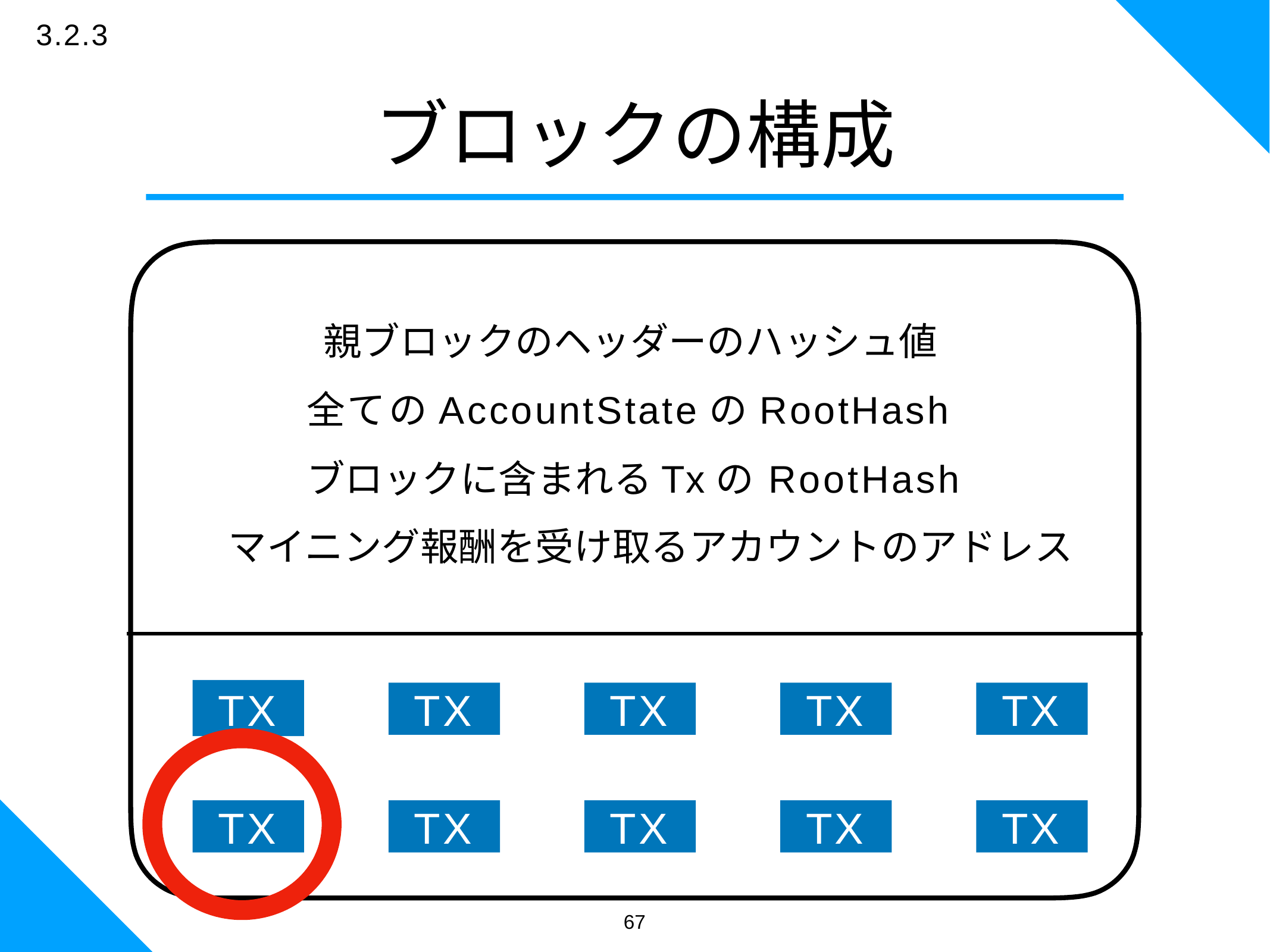

67
3.2.3
# ブロックの構成

親ブロックのヘッダーのハッシュ値
全てのAccountStateのRootHash
ブロックに含まれるTxのRootHash
          マイニング報酬を受け取るアカウントのアドレス

TX
TX
TX
TX
TX

TX
TX
TX
TX
TX